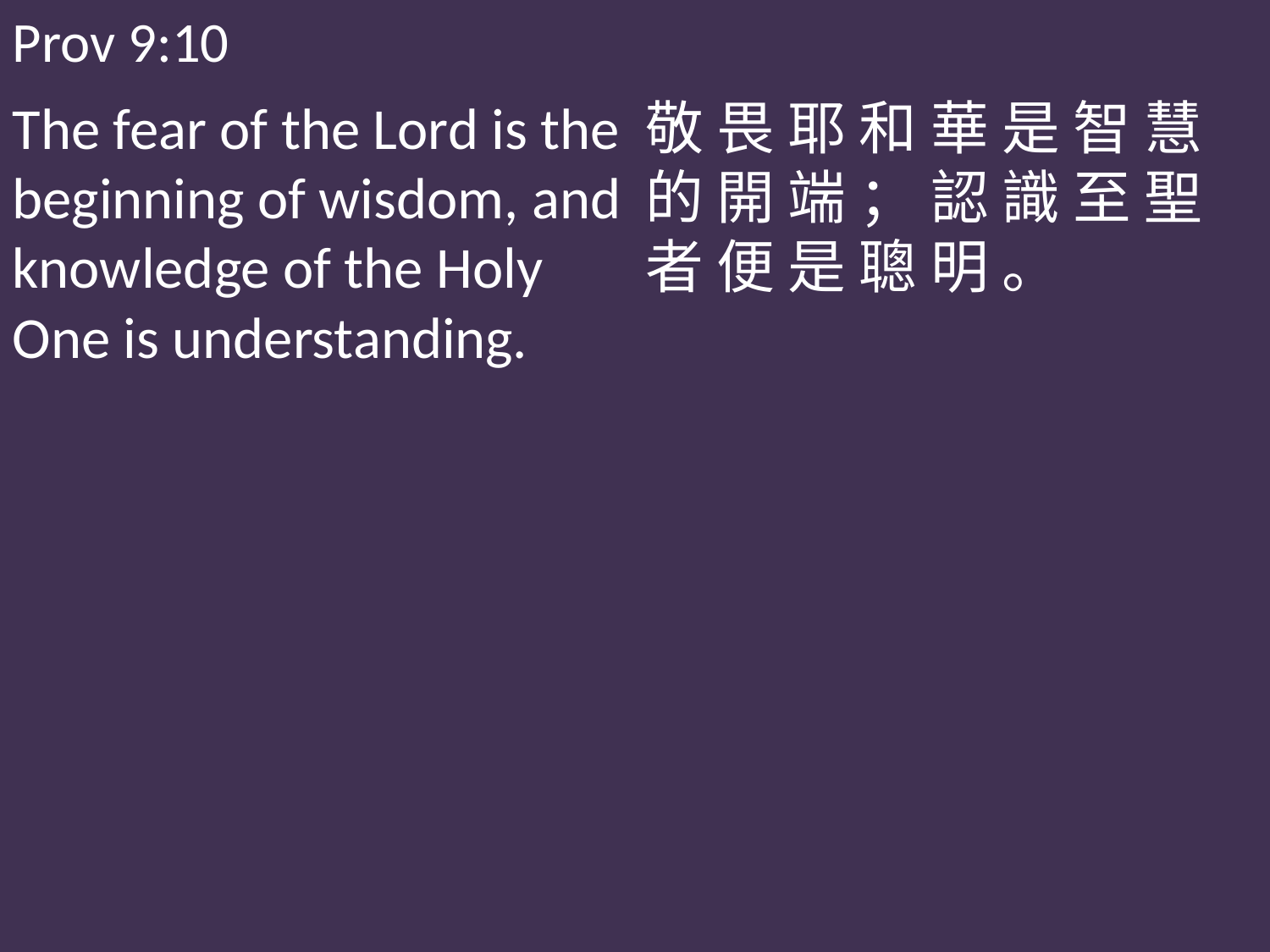

Prov 9:10
The fear of the Lord is the beginning of wisdom, and knowledge of the Holy One is understanding.
敬 畏 耶 和 華 是 智 慧 的 開 端 ； 認 識 至 聖 者 便 是 聰 明 。